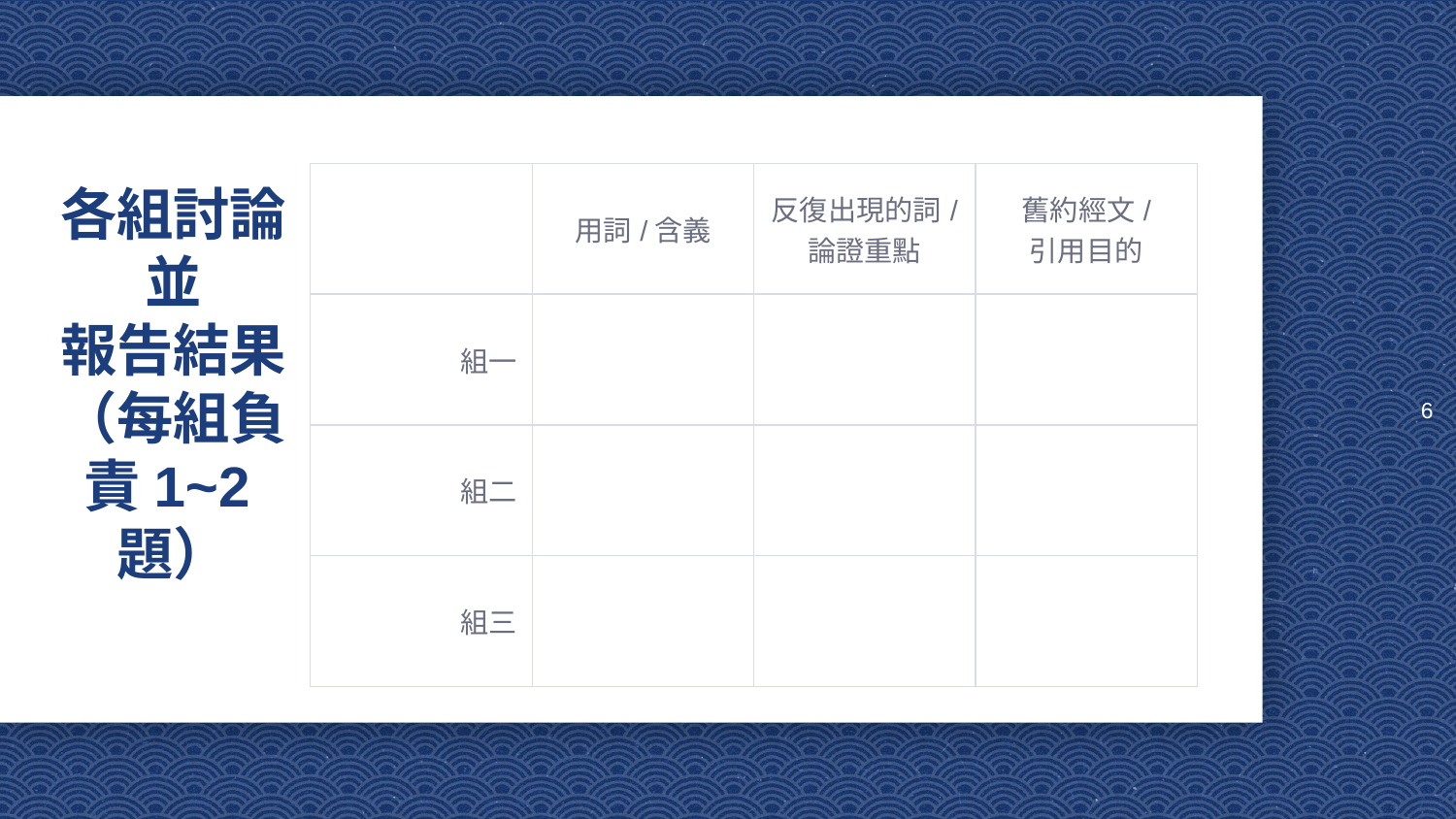

6
|  | 用詞/含義 | 反復出現的詞/ 論證重點 | 舊約經文/ 引用目的 |
| --- | --- | --- | --- |
| 組一 |  |  |  |
| 組二 |  |  |  |
| 組三 |  |  |  |
# 各組討論 並 報告結果 （每組負責1~2題）